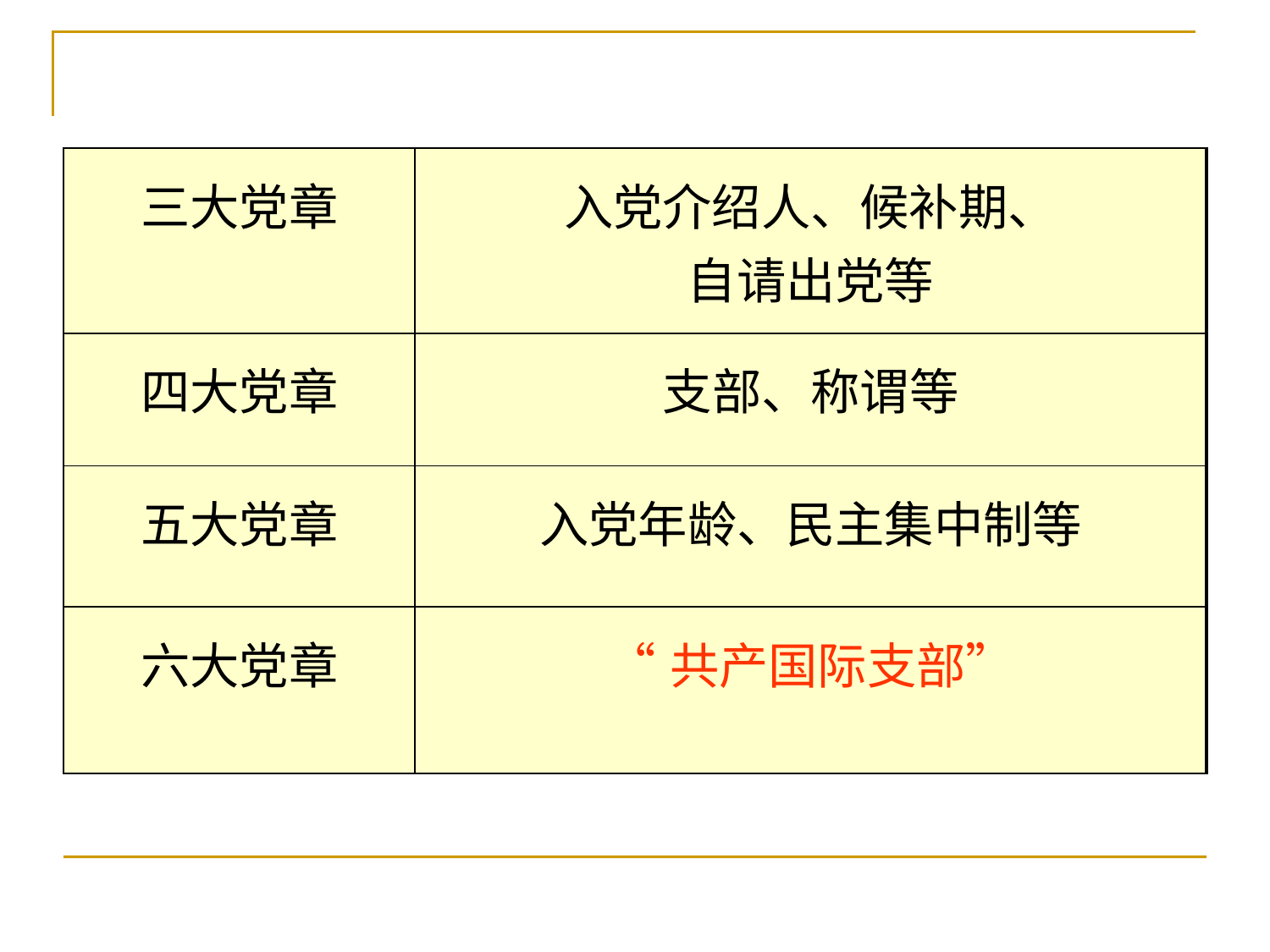

| 三大党章 | 入党介绍人、候补期、 自请出党等 |
| --- | --- |
| 四大党章 | 支部、称谓等 |
| 五大党章 | 入党年龄、民主集中制等 |
| 六大党章 | “共产国际支部” |